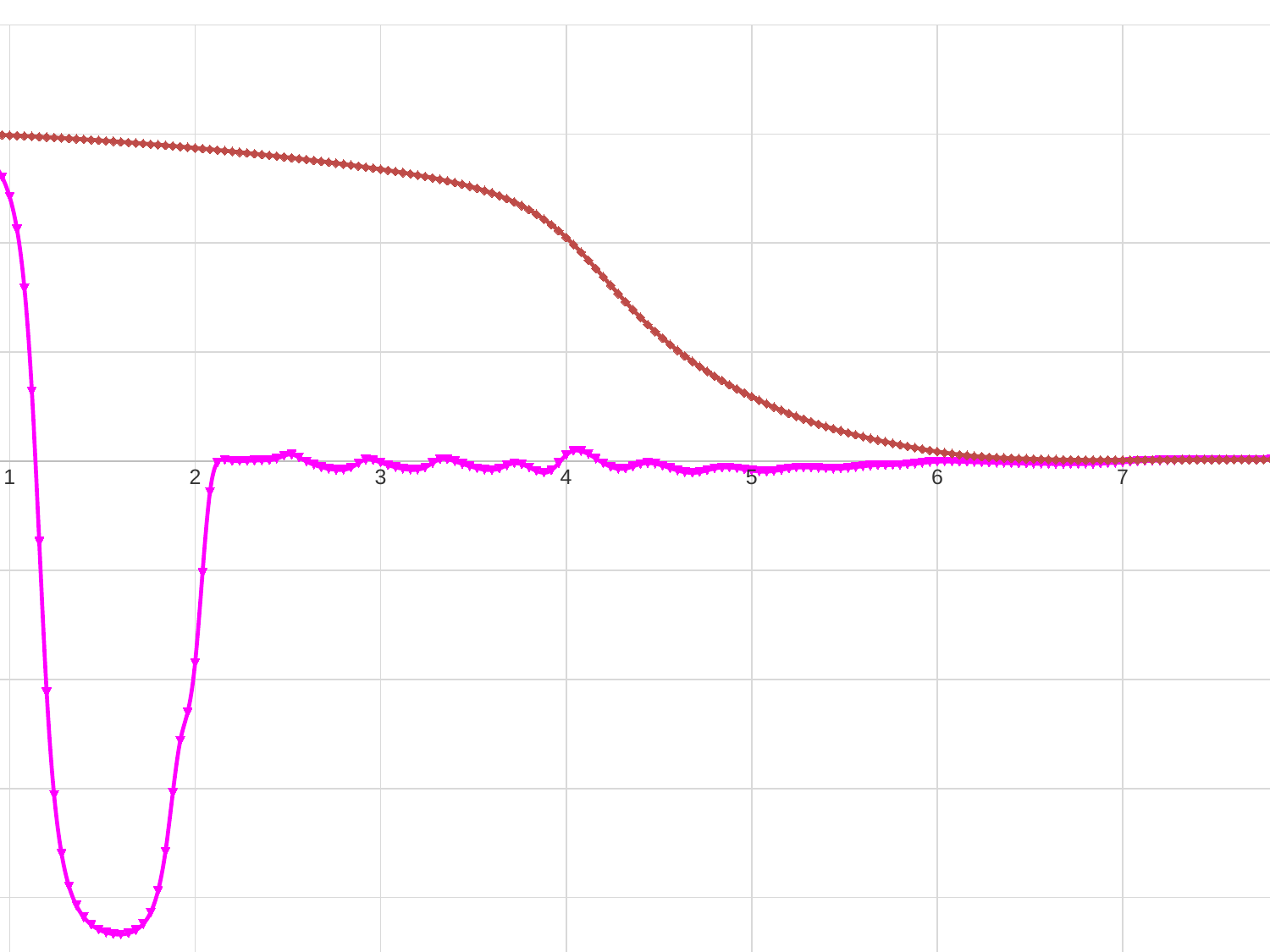

### Chart: 合成磁场

| Category |  |  |
|---|---|---|
#